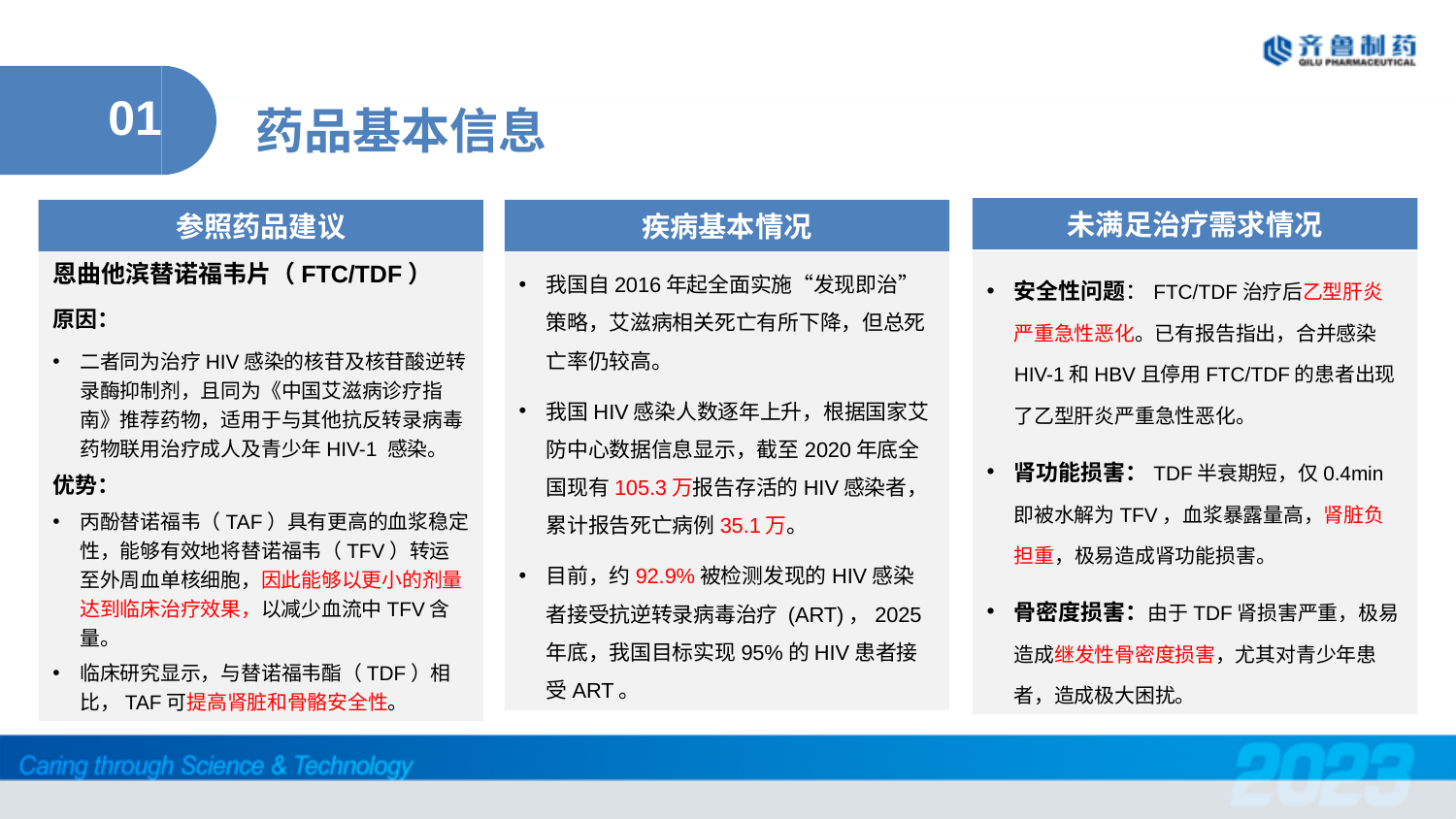

药品基本信息
01
未满足治疗需求情况
参照药品建议
疾病基本情况
安全性问题：FTC/TDF治疗后乙型肝炎严重急性恶化。已有报告指出，合并感染HIV-1和HBV且停用FTC/TDF的患者出现了乙型肝炎严重急性恶化。
肾功能损害：TDF半衰期短，仅0.4min即被水解为TFV，血浆暴露量高，肾脏负担重，极易造成肾功能损害。
骨密度损害：由于TDF肾损害严重，极易造成继发性骨密度损害，尤其对青少年患者，造成极大困扰。
我国自2016年起全面实施“发现即治” 策略，艾滋病相关死亡有所下降，但总死亡率仍较高。
我国HIV感染人数逐年上升，根据国家艾防中心数据信息显示，截至2020年底全国现有105.3万报告存活的HIV感染者，累计报告死亡病例35.1万。
目前，约92.9%被检测发现的HIV感染者接受抗逆转录病毒治疗 (ART)，2025年底，我国目标实现95%的HIV患者接受ART。
恩曲他滨替诺福韦片（FTC/TDF）
原因：
二者同为治疗HIV感染的核苷及核苷酸逆转录酶抑制剂，且同为《中国艾滋病诊疗指南》推荐药物，适用于与其他抗反转录病毒药物联用治疗成人及青少年HIV-1 感染。
优势：
丙酚替诺福韦（TAF）具有更高的血浆稳定性，能够有效地将替诺福韦（TFV）转运至外周血单核细胞，因此能够以更小的剂量达到临床治疗效果，以减少血流中TFV含量。
临床研究显示，与替诺福韦酯（TDF）相比，TAF可提高肾脏和骨骼安全性。